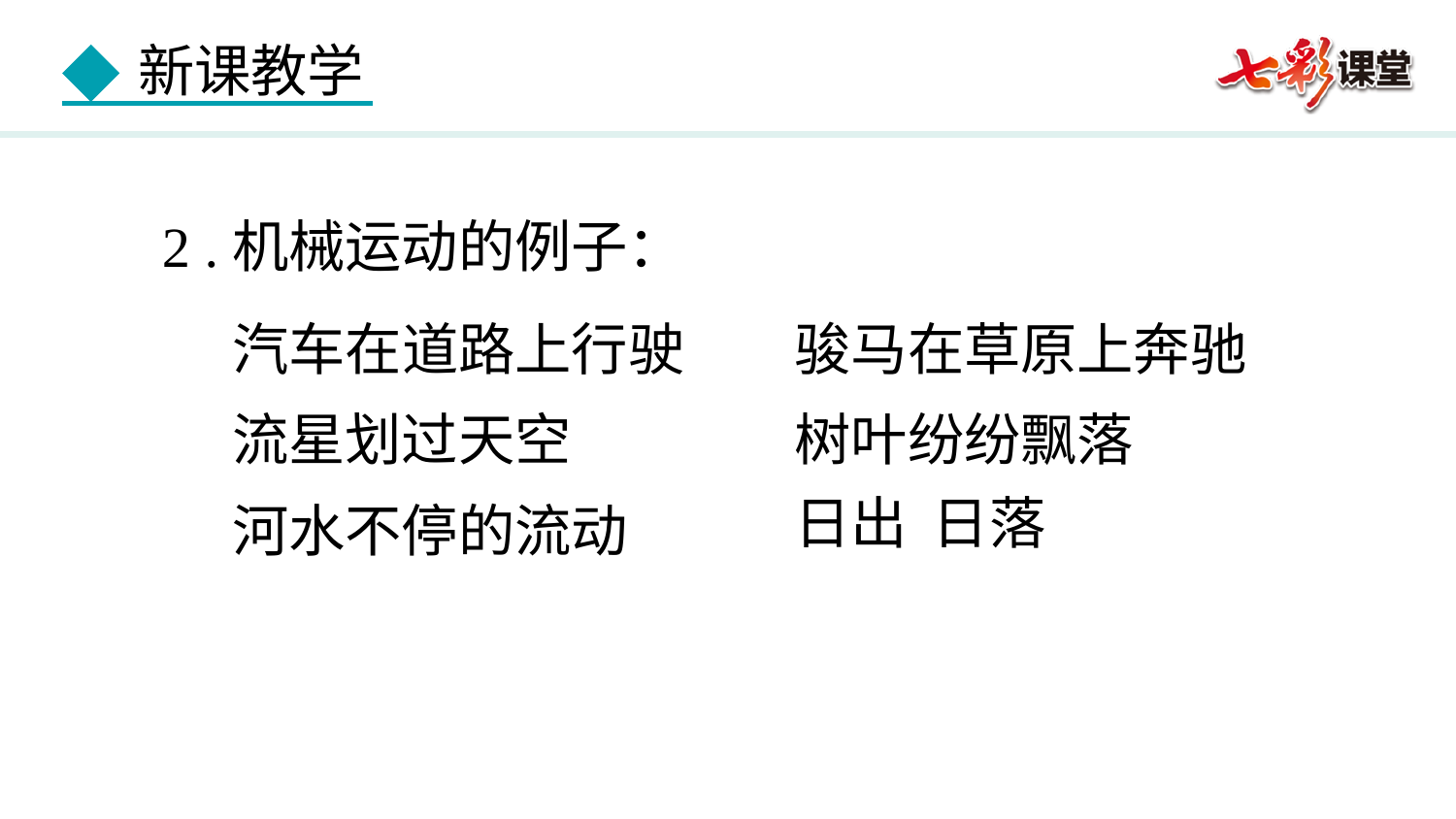

2 .机械运动的例子：
汽车在道路上行驶
骏马在草原上奔驰
流星划过天空
树叶纷纷飘落
日出  日落
河水不停的流动